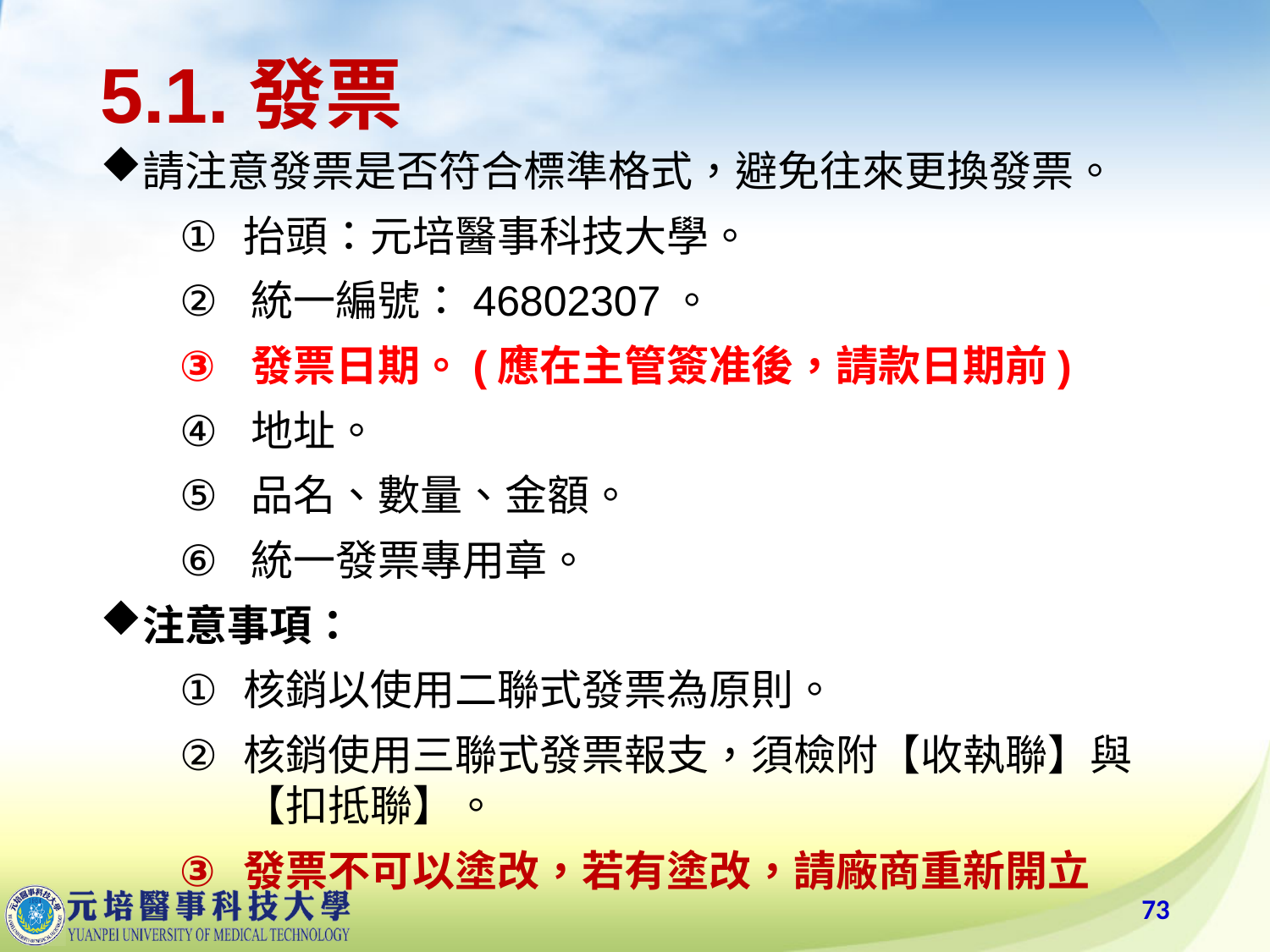

# 5.1.發票
請注意發票是否符合標準格式，避免往來更換發票。
抬頭：元培醫事科技大學。
統一編號：46802307。
發票日期。(應在主管簽准後，請款日期前)
地址。
品名、數量、金額。
統一發票專用章。
注意事項：
核銷以使用二聯式發票為原則。
核銷使用三聯式發票報支，須檢附【收執聯】與【扣抵聯】。
發票不可以塗改，若有塗改，請廠商重新開立

73